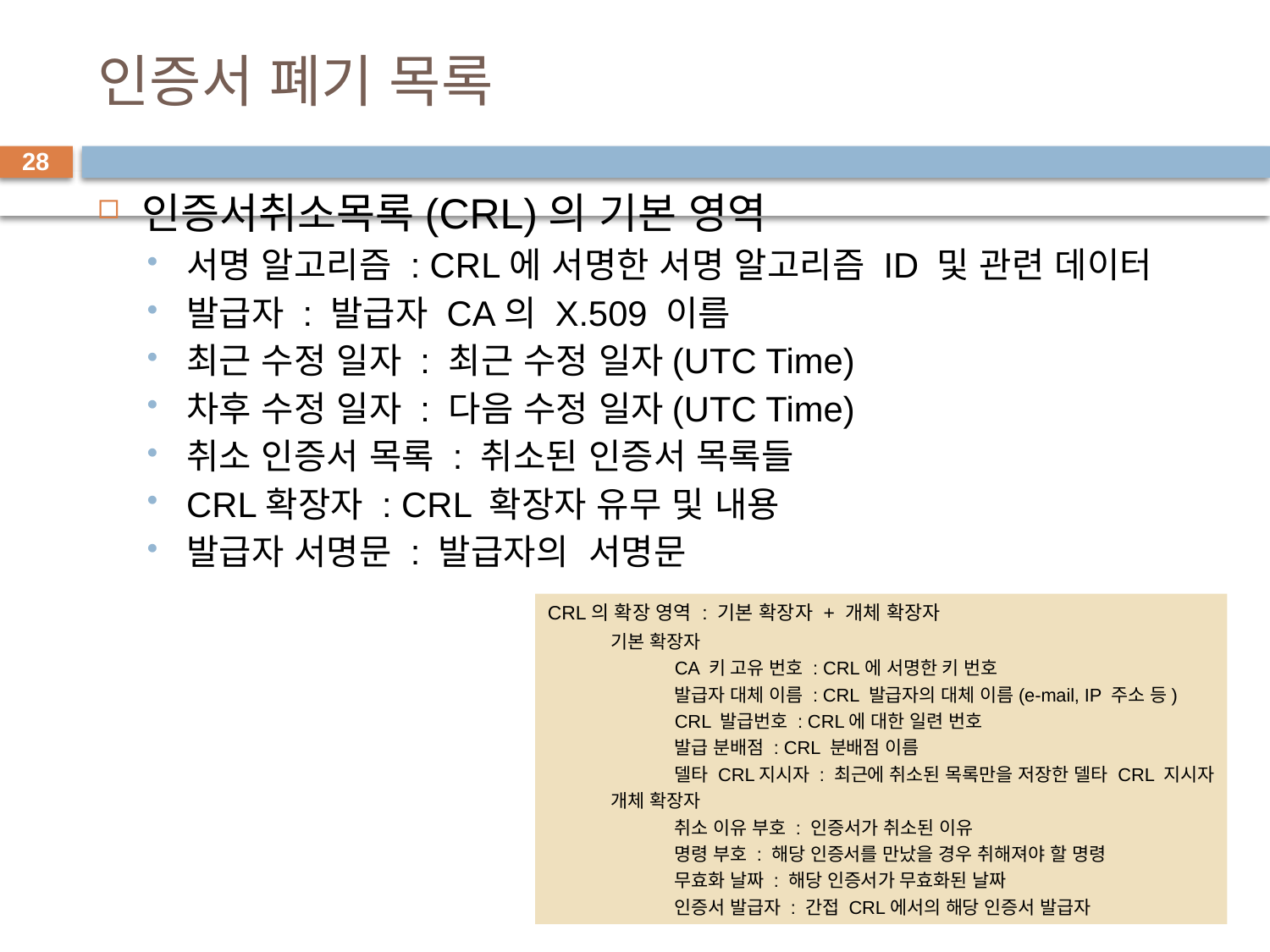

# 인증서 폐기 목록
28
인증서취소목록(CRL)의 기본 영역
서명 알고리즘 : CRL에 서명한 서명 알고리즘 ID 및 관련 데이터
발급자 : 발급자 CA의 X.509 이름
최근 수정 일자 : 최근 수정 일자(UTC Time)
차후 수정 일자 : 다음 수정 일자(UTC Time)
취소 인증서 목록 : 취소된 인증서 목록들
CRL확장자 : CRL 확장자 유무 및 내용
발급자 서명문 : 발급자의  서명문

CRL의 확장 영역 : 기본 확장자 + 개체 확장자
기본 확장자
CA 키 고유 번호 : CRL에 서명한 키 번호
발급자 대체 이름 : CRL 발급자의 대체 이름(e-mail, IP 주소 등)
CRL 발급번호 : CRL에 대한 일련 번호
발급 분배점 : CRL 분배점 이름
델타 CRL지시자 : 최근에 취소된 목록만을 저장한 델타 CRL 지시자
개체 확장자
취소 이유 부호 : 인증서가 취소된 이유
명령 부호 : 해당 인증서를 만났을 경우 취해져야 할 명령
무효화 날짜 : 해당 인증서가 무효화된 날짜
인증서 발급자 : 간접 CRL에서의 해당 인증서 발급자